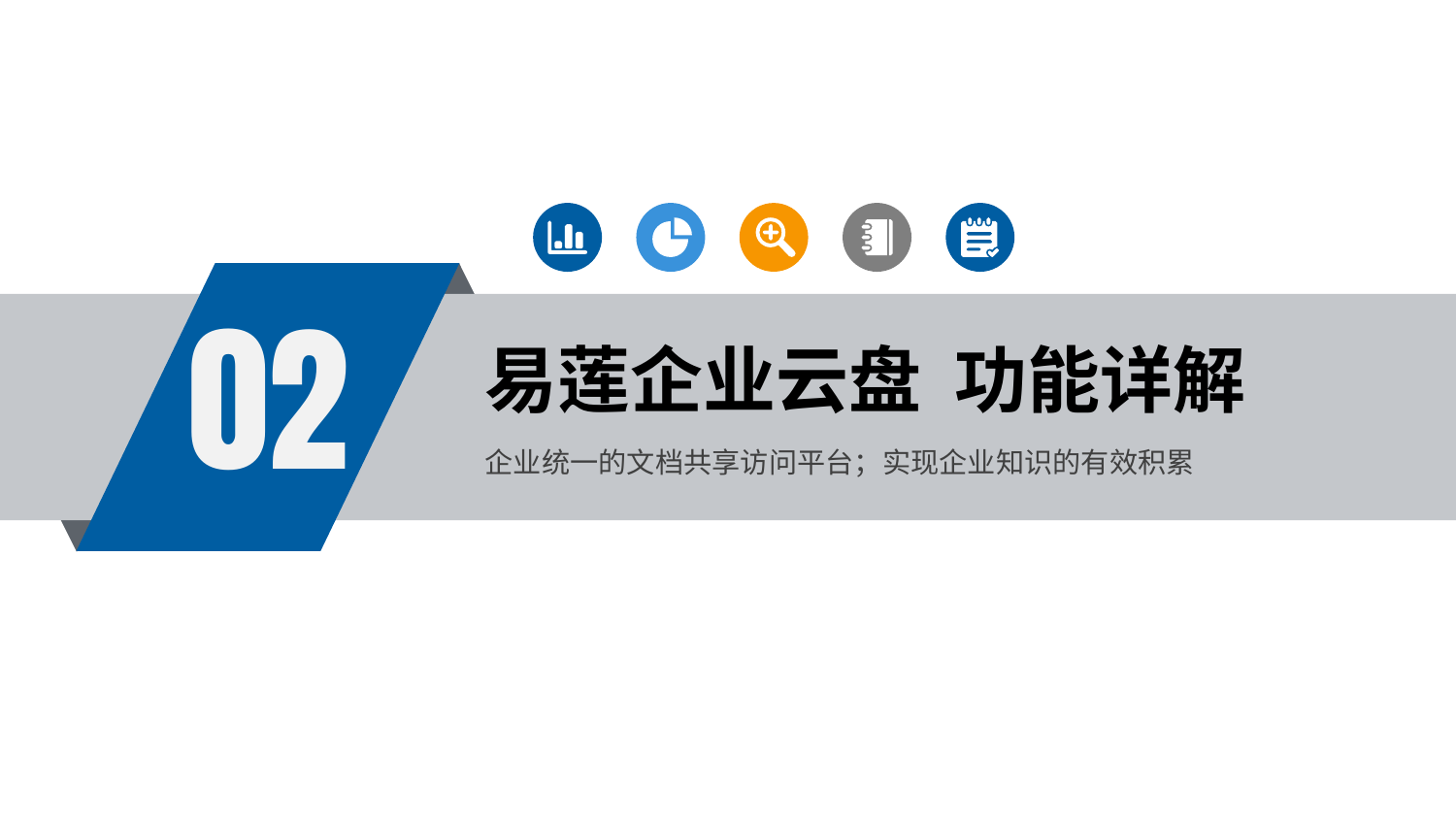

02

易莲企业云盘  功能详解
企业统一的文档共享访问平台；实现企业知识的有效积累